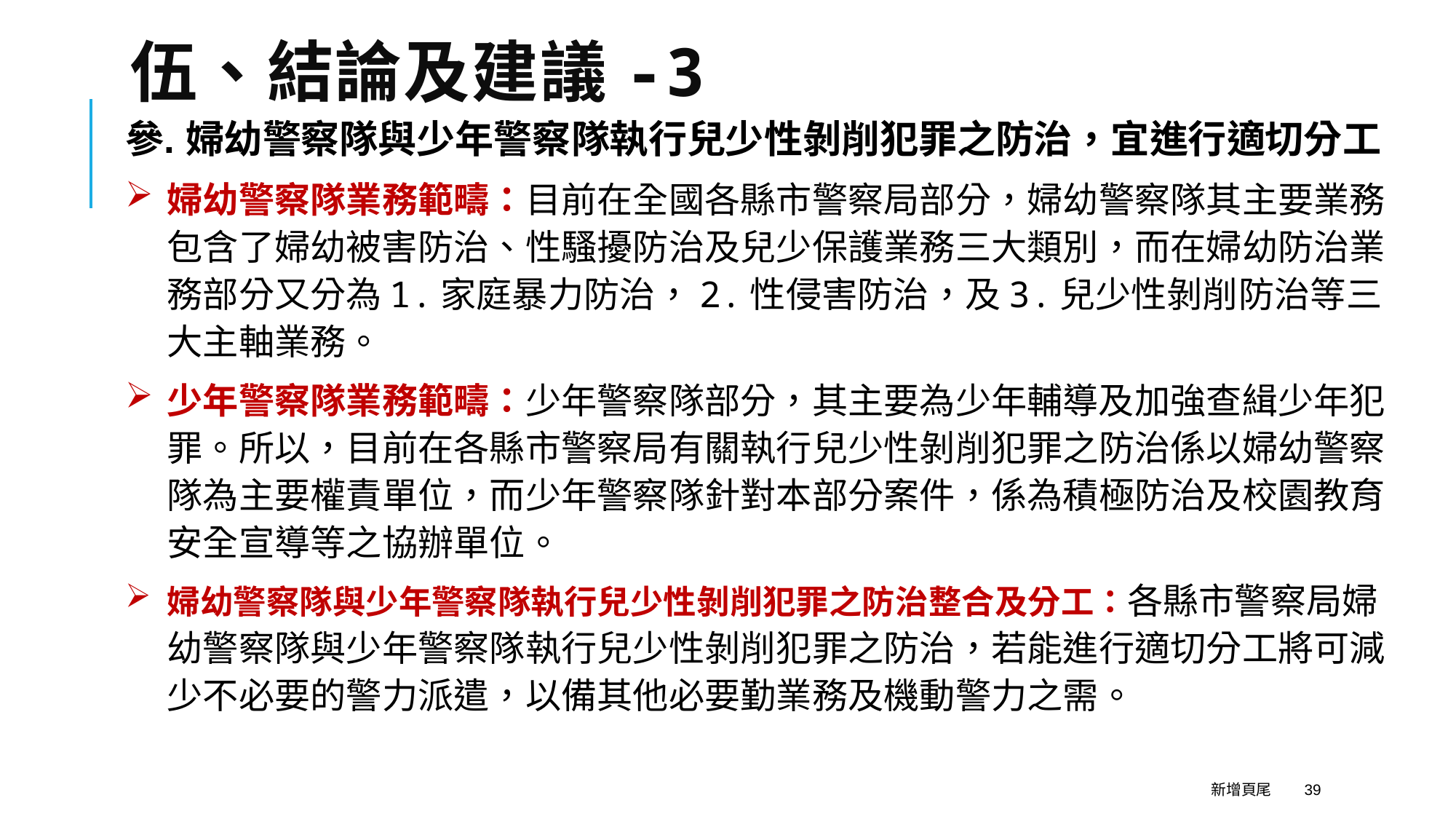

# 伍、結論及建議-3
婦幼警察隊與少年警察隊執行兒少性剝削犯罪之防治，宜進行適切分工
婦幼警察隊業務範疇：目前在全國各縣市警察局部分，婦幼警察隊其主要業務包含了婦幼被害防治、性騷擾防治及兒少保護業務三大類別，而在婦幼防治業務部分又分為1.家庭暴力防治，2.性侵害防治，及3.兒少性剝削防治等三大主軸業務。
少年警察隊業務範疇：少年警察隊部分，其主要為少年輔導及加強查緝少年犯罪。所以，目前在各縣市警察局有關執行兒少性剝削犯罪之防治係以婦幼警察隊為主要權責單位，而少年警察隊針對本部分案件，係為積極防治及校園教育安全宣導等之協辦單位。
婦幼警察隊與少年警察隊執行兒少性剝削犯罪之防治整合及分工：各縣市警察局婦幼警察隊與少年警察隊執行兒少性剝削犯罪之防治，若能進行適切分工將可減少不必要的警力派遣，以備其他必要勤業務及機動警力之需。

新增頁尾
39